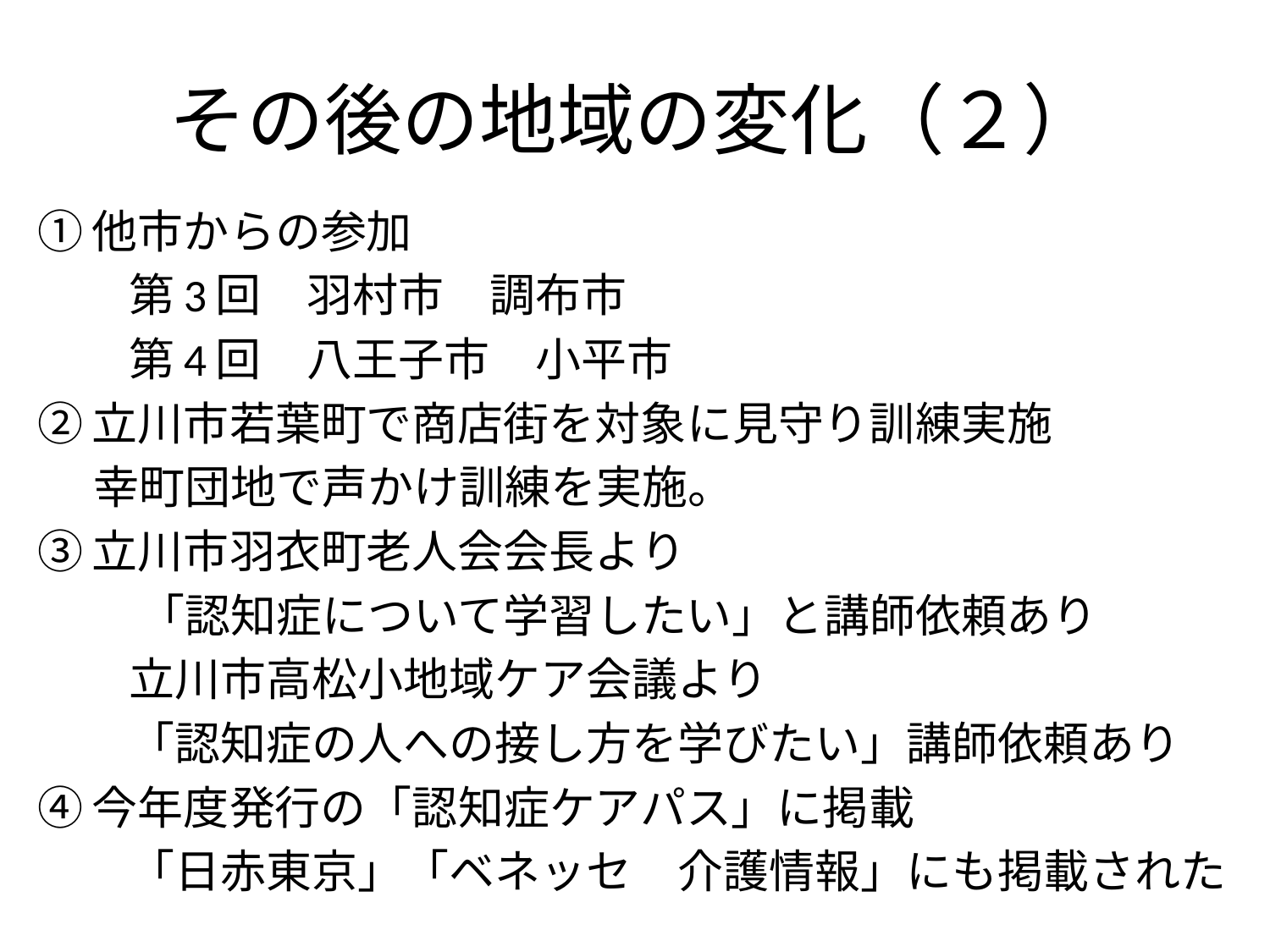

# その後の地域の変化（２）
①他市からの参加
　　第3回　羽村市　調布市
　　第4回　八王子市　小平市
②立川市若葉町で商店街を対象に見守り訓練実施
　 幸町団地で声かけ訓練を実施。
③立川市羽衣町老人会会長より
　 　「認知症について学習したい」と講師依頼あり
　　立川市高松小地域ケア会議より
　　「認知症の人への接し方を学びたい」講師依頼あり
④今年度発行の「認知症ケアパス」に掲載
　　「日赤東京」「ベネッセ　介護情報」にも掲載された